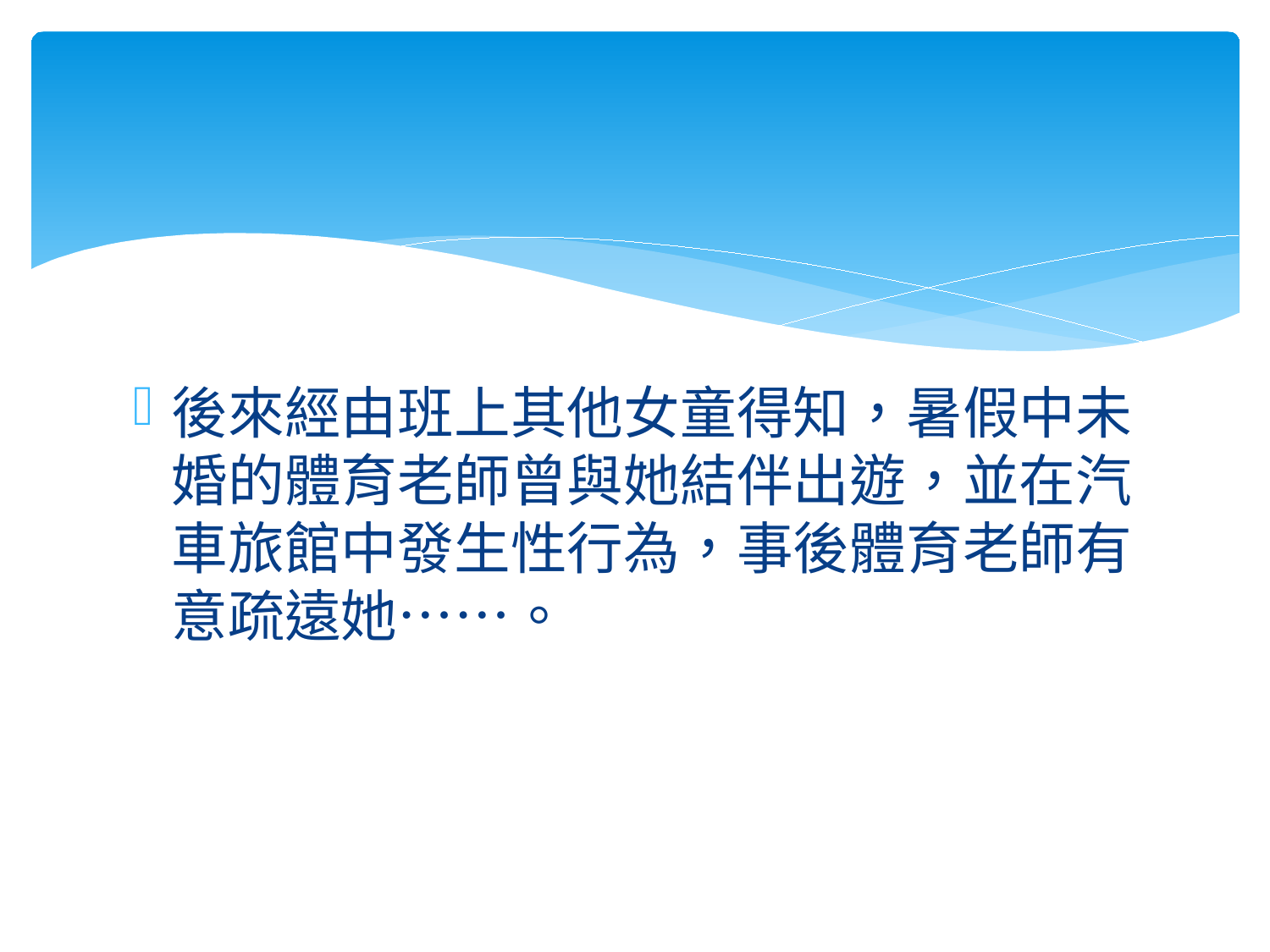

#
後來經由班上其他女童得知，暑假中未婚的體育老師曾與她結伴出遊，並在汽車旅館中發生性行為，事後體育老師有意疏遠她……。